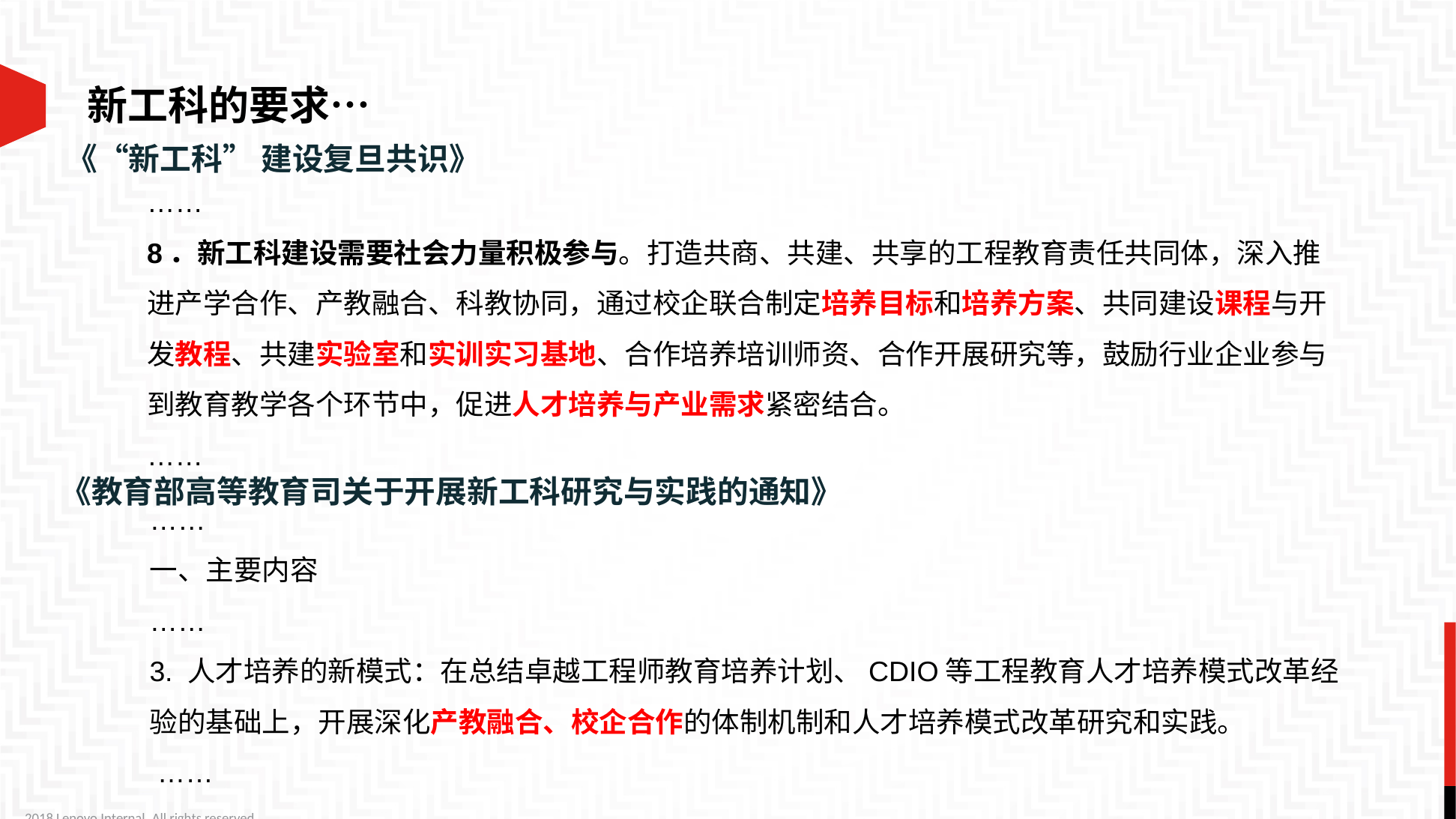

# 新工科的要求…
《“新工科” 建设复旦共识》
……
8．新工科建设需要社会力量积极参与。打造共商、共建、共享的工程教育责任共同体，深入推进产学合作、产教融合、科教协同，通过校企联合制定培养目标和培养方案、共同建设课程与开发教程、共建实验室和实训实习基地、合作培养培训师资、合作开展研究等，鼓励行业企业参与到教育教学各个环节中，促进人才培养与产业需求紧密结合。
……
《教育部高等教育司关于开展新工科研究与实践的通知》
……
一、主要内容
……
3. 人才培养的新模式：在总结卓越工程师教育培养计划、CDIO等工程教育人才培养模式改革经验的基础上，开展深化产教融合、校企合作的体制机制和人才培养模式改革研究和实践。
 ……